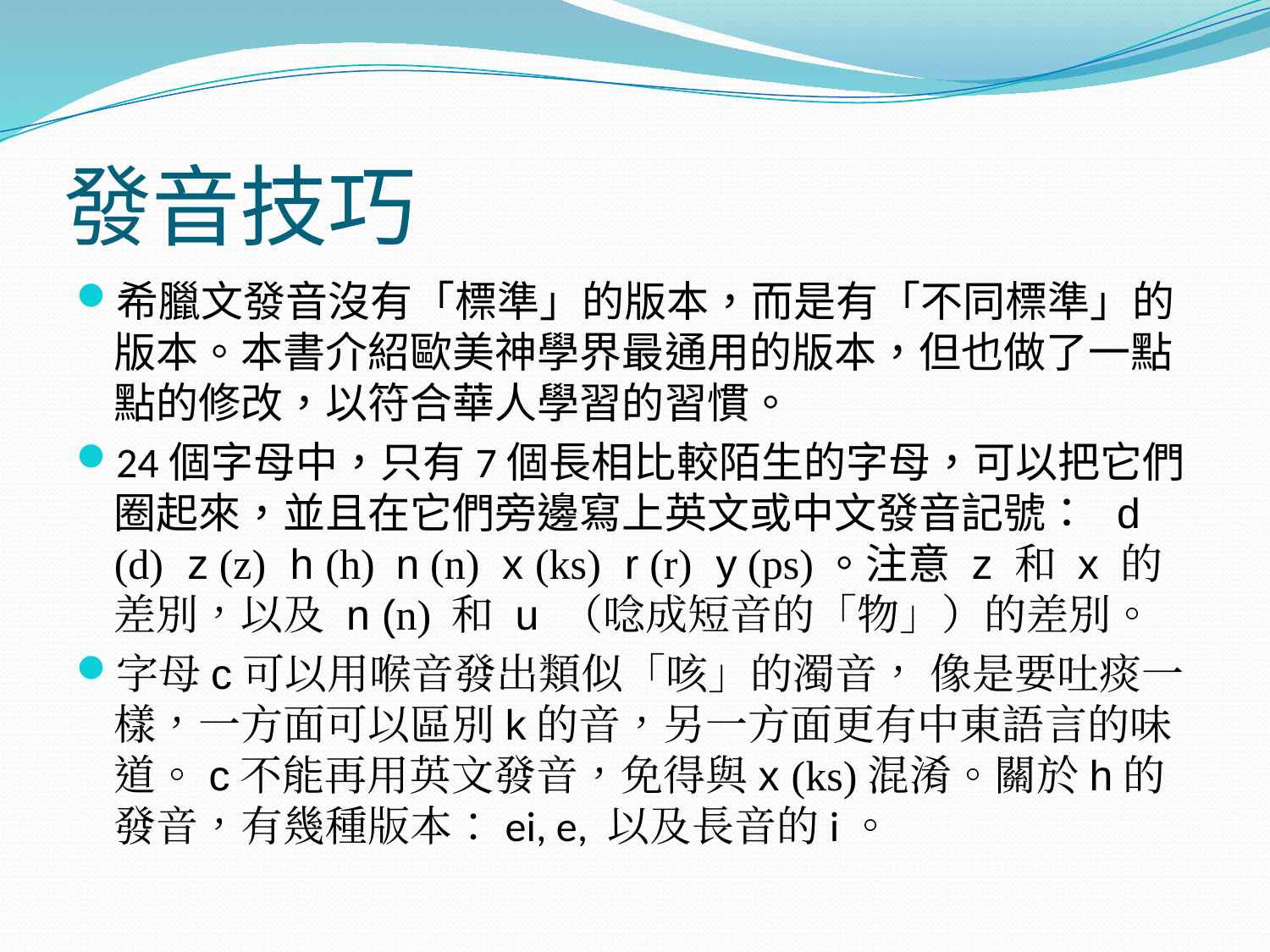

# 發音技巧
希臘文發音沒有「標準」的版本，而是有「不同標準」的版本。本書介紹歐美神學界最通用的版本，但也做了一點點的修改，以符合華人學習的習慣。
24個字母中，只有7個長相比較陌生的字母，可以把它們圈起來，並且在它們旁邊寫上英文或中文發音記號：  d (d)  z (z)  h (h)  n (n)  x (ks)  r (r)  y (ps)。注意 z 和 x 的差別，以及 n (n) 和 u （唸成短音的「物」）的差別。
字母c可以用喉音發出類似「咳」的濁音， 像是要吐痰一樣，一方面可以區別k的音，另一方面更有中東語言的味道。c不能再用英文發音，免得與x (ks)混淆。關於h的發音，有幾種版本：ei, e, 以及長音的i。